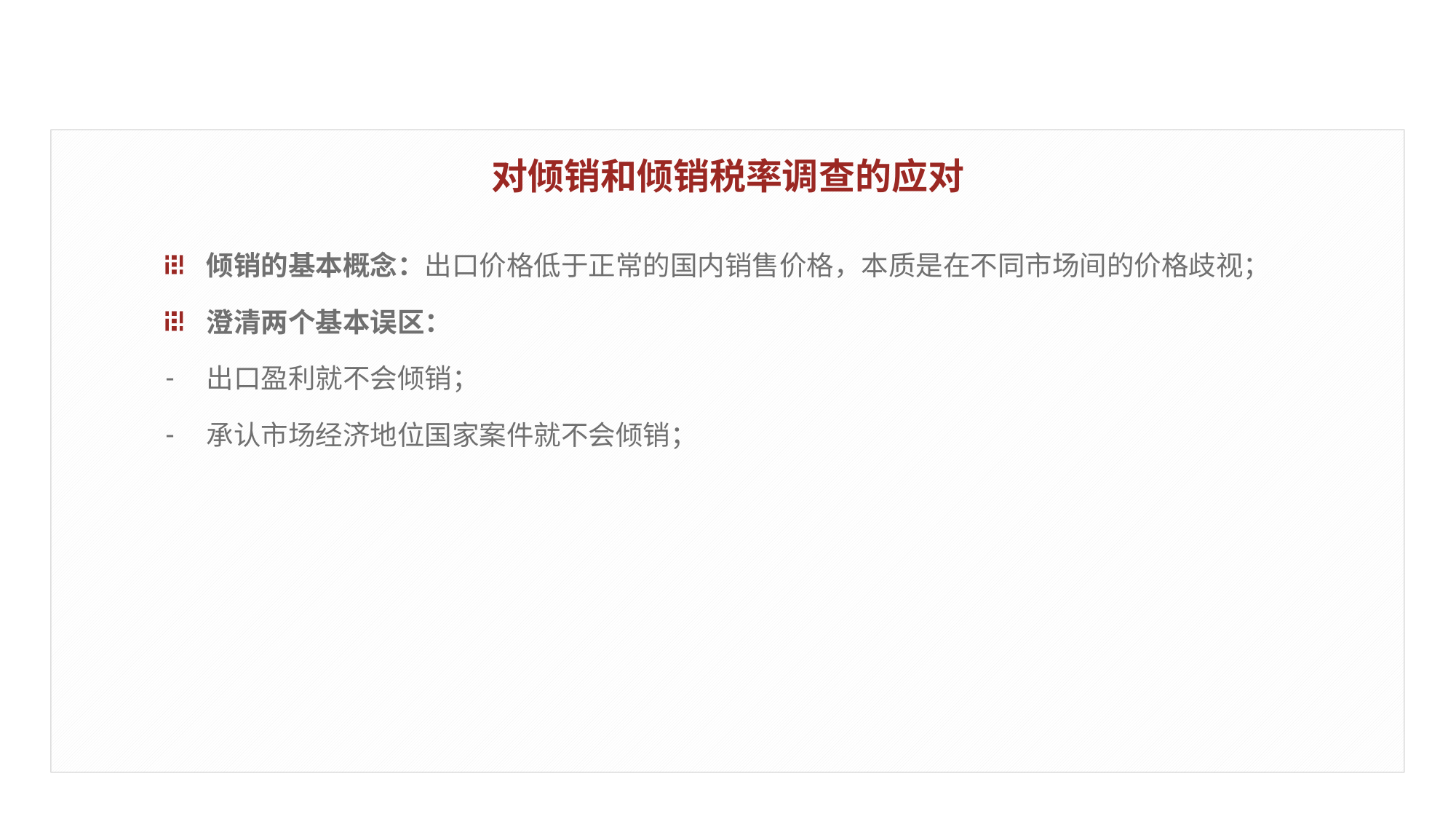

对倾销和倾销税率调查的应对
倾销的基本概念：出口价格低于正常的国内销售价格，本质是在不同市场间的价格歧视；
澄清两个基本误区：
出口盈利就不会倾销；
承认市场经济地位国家案件就不会倾销；